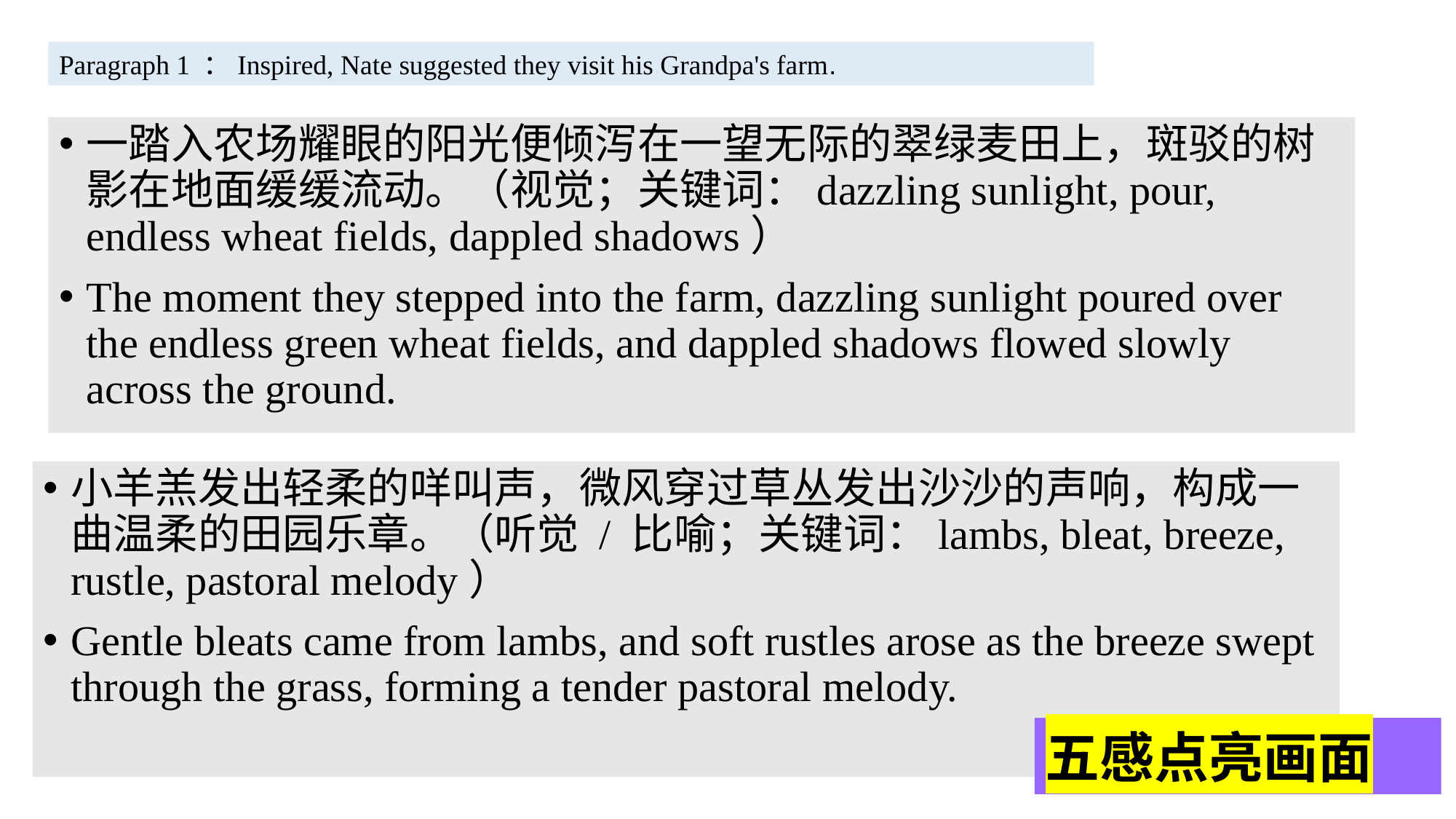

Paragraph 1 ：Inspired, Nate suggested they visit his Grandpa's farm.
一踏入农场耀眼的阳光便倾泻在一望无际的翠绿麦田上，斑驳的树影在地面缓缓流动。（视觉；关键词：dazzling sunlight, pour, endless wheat fields, dappled shadows）
The moment they stepped into the farm, dazzling sunlight poured over the endless green wheat fields, and dappled shadows flowed slowly across the ground.
小羊羔发出轻柔的咩叫声，微风穿过草丛发出沙沙的声响，构成一曲温柔的田园乐章。（听觉 / 比喻；关键词：lambs, bleat, breeze, rustle, pastoral melody）
Gentle bleats came from lambs, and soft rustles arose as the breeze swept through the grass, forming a tender pastoral melody.
五感点亮画面